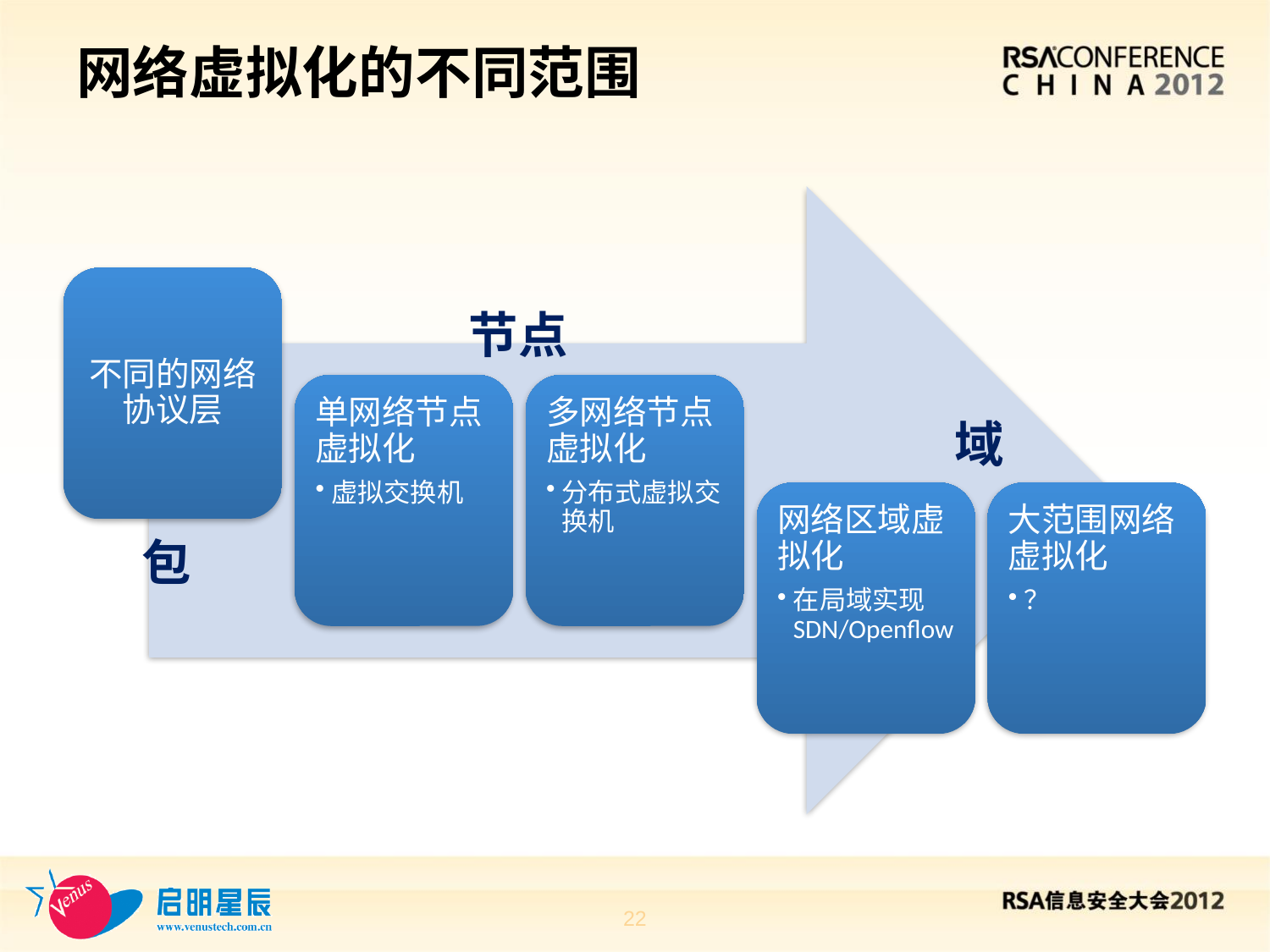

# 网络虚拟化的不同范围
不同的网络协议层
单网络节点虚拟化
虚拟交换机
多网络节点虚拟化
分布式虚拟交换机
网络区域虚拟化
在局域实现SDN/Openflow
大范围网络虚拟化
？
节点
域
包
22